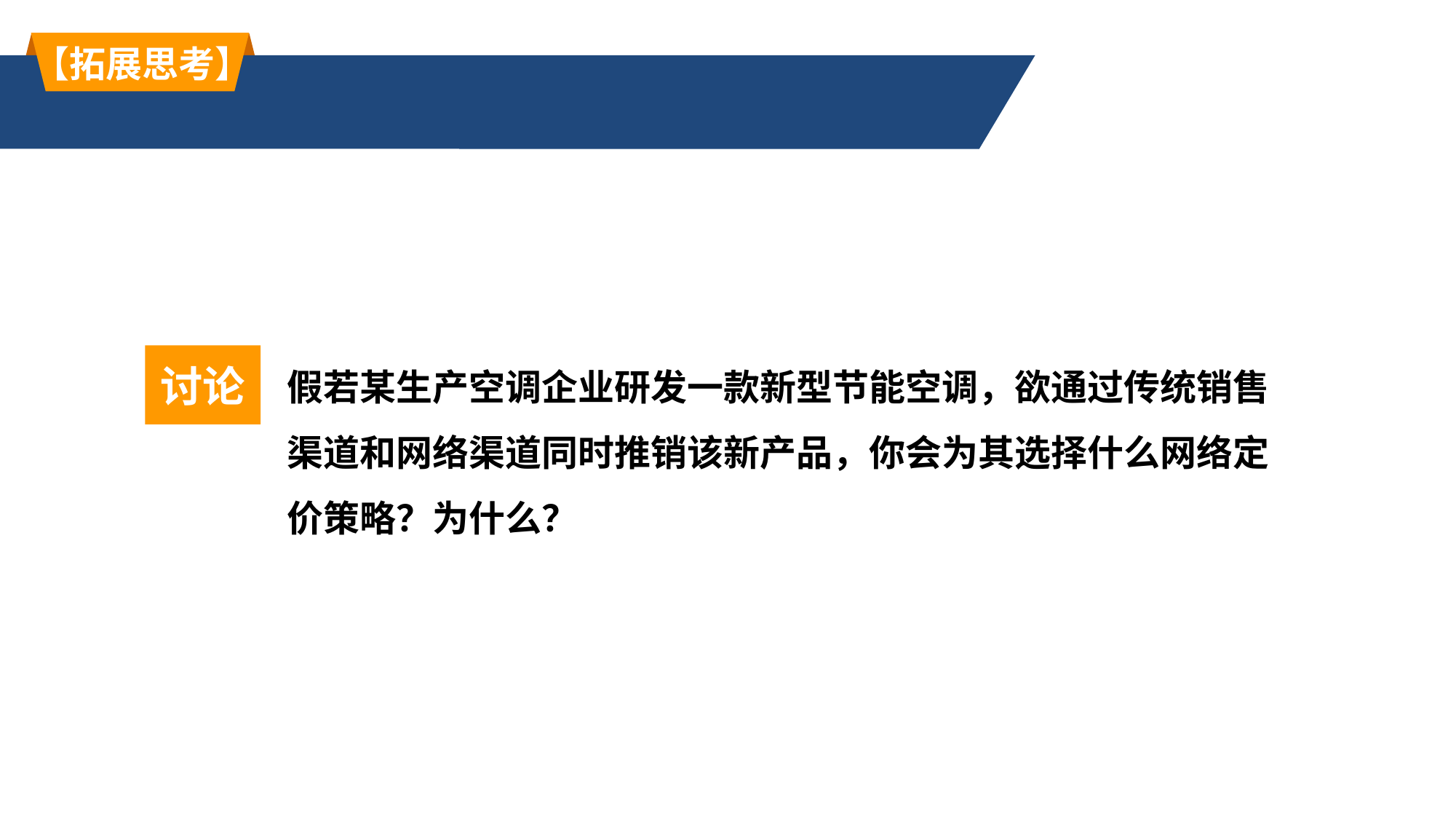

【拓展思考】

假若某生产空调企业研发一款新型节能空调，欲通过传统销售渠道和网络渠道同时推销该新产品，你会为其选择什么网络定价策略？为什么？
讨论